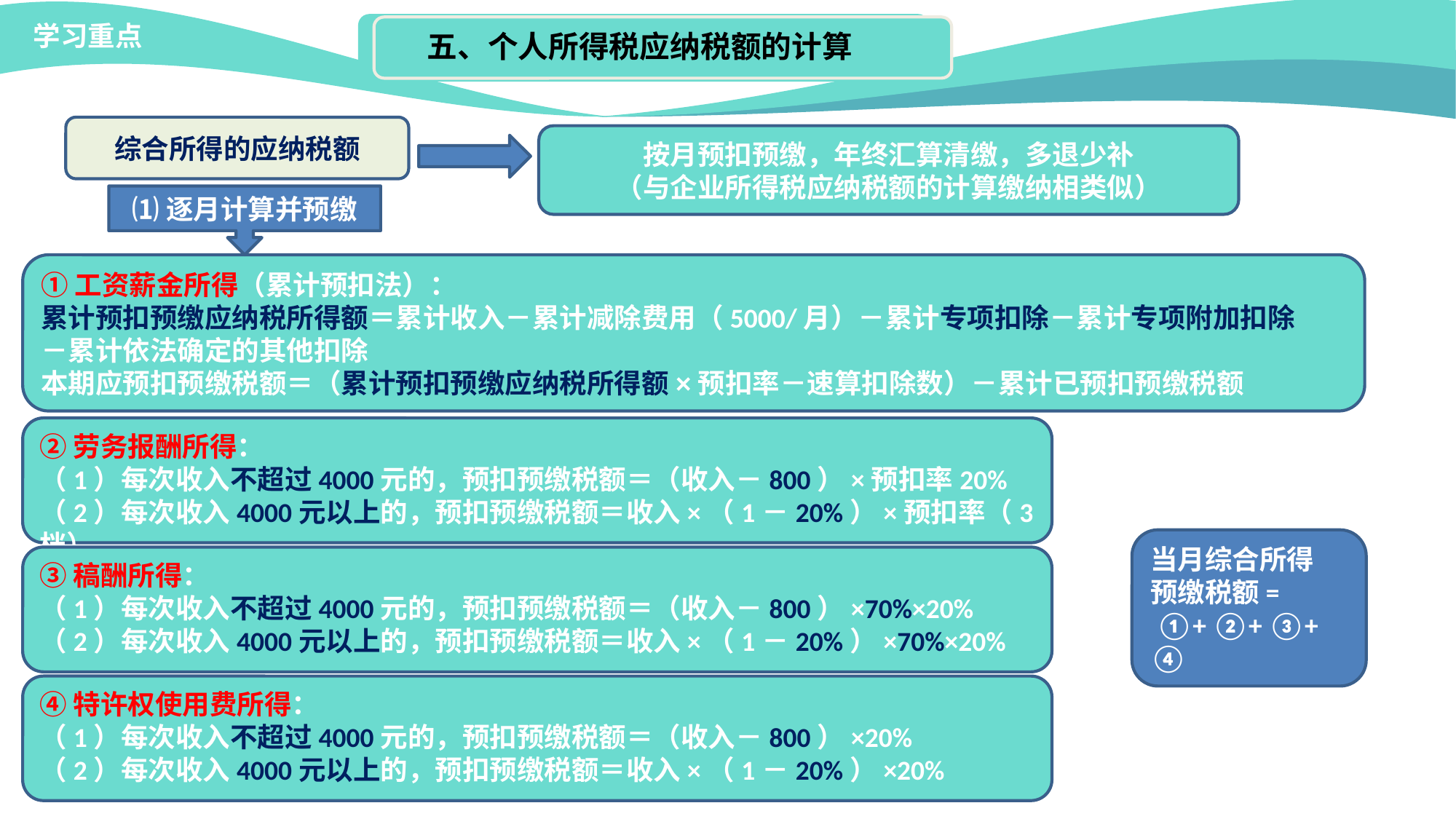

学习重点

五、个人所得税应纳税额的计算
综合所得的应纳税额
按月预扣预缴，年终汇算清缴，多退少补
（与企业所得税应纳税额的计算缴纳相类似）

⑴逐月计算并预缴
①工资薪金所得（累计预扣法）：
累计预扣预缴应纳税所得额＝累计收入－累计减除费用（5000/月）－累计专项扣除－累计专项附加扣除
－累计依法确定的其他扣除
本期应预扣预缴税额＝（累计预扣预缴应纳税所得额×预扣率－速算扣除数）－累计已预扣预缴税额

②劳务报酬所得：
（1）每次收入不超过4000元的，预扣预缴税额＝（收入－800）×预扣率20%
（2）每次收入4000元以上的，预扣预缴税额＝收入×（1－20%）×预扣率（3档）
当月综合所得
预缴税额=
 ①+ ②+ ③+ ④
③稿酬所得：
（1）每次收入不超过4000元的，预扣预缴税额＝（收入－800）×70%×20%
（2）每次收入4000元以上的，预扣预缴税额＝收入×（1－20%）×70%×20%
④特许权使用费所得：
（1）每次收入不超过4000元的，预扣预缴税额＝（收入－800）×20%
（2）每次收入4000元以上的，预扣预缴税额＝收入×（1－20%）×20%